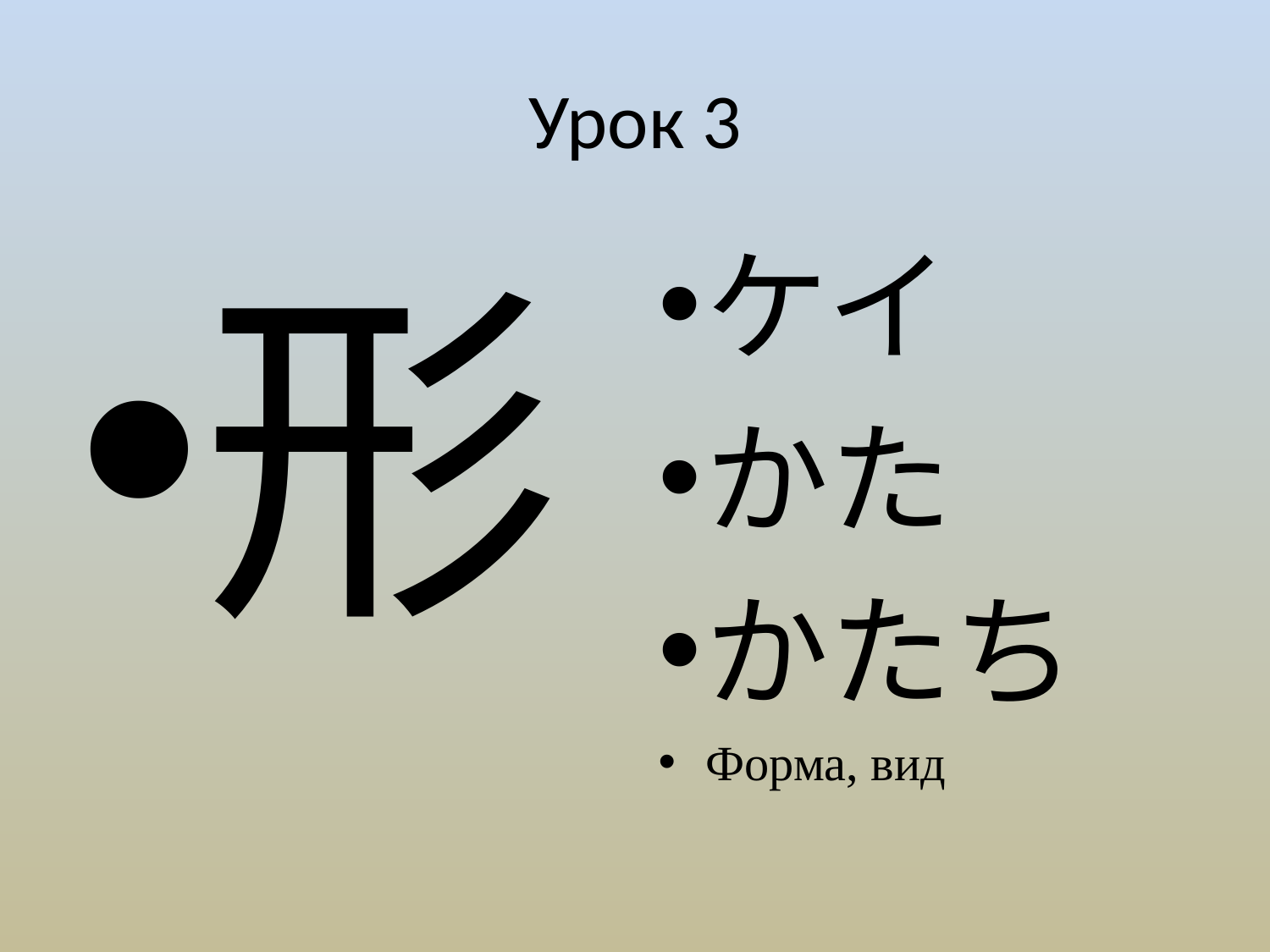

# Урок 3
形
ケイ
かた
かたち
Форма, вид